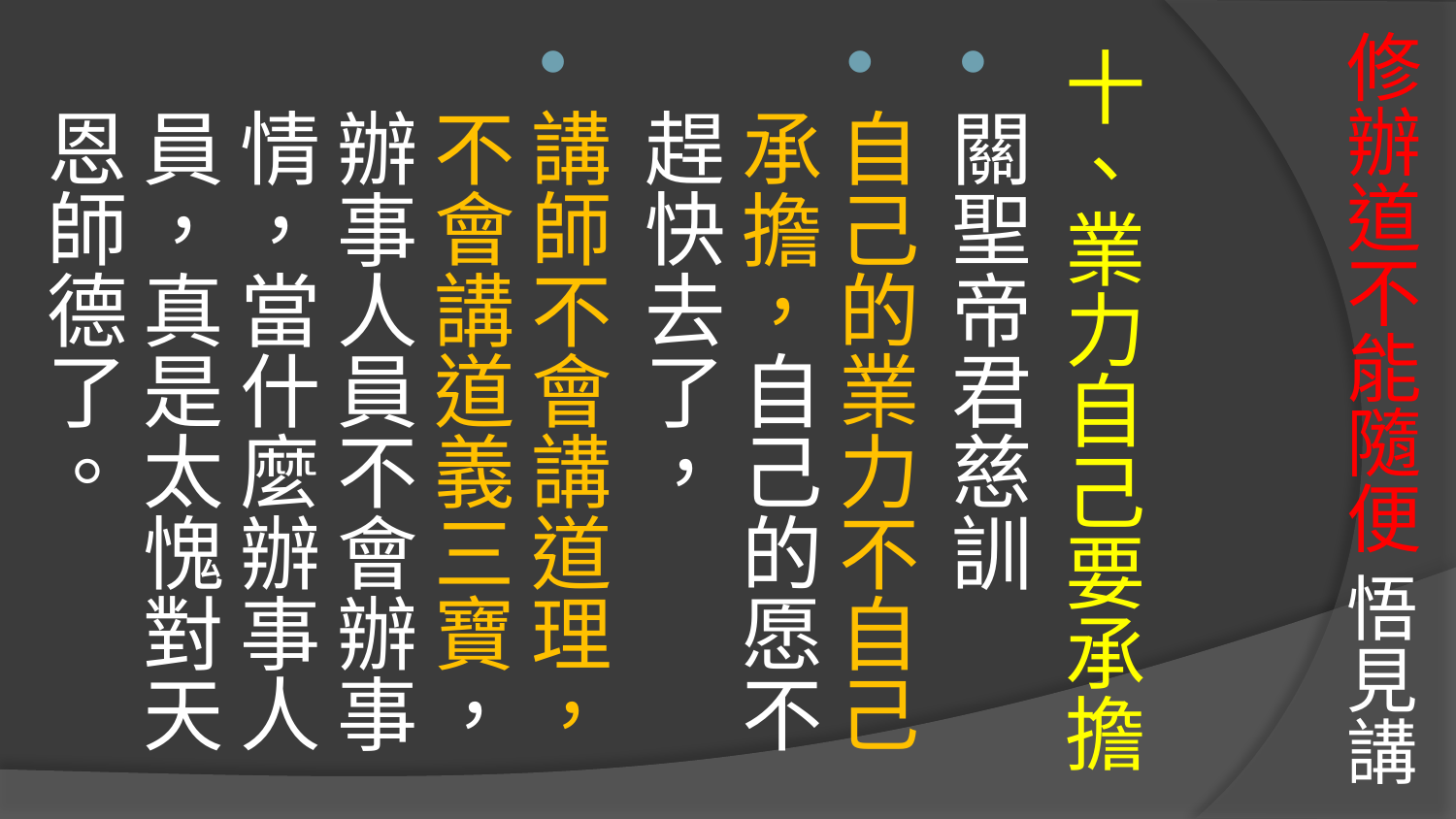

# 修辦道不能隨便 悟見講
十、業力自己要承擔
關聖帝君慈訓
自己的業力不自己承擔，自己的愿不趕快去了，
講師不會講道理，不會講道義三寶，辦事人員不會辦事情，當什麼辦事人員，真是太愧對天恩師德了。